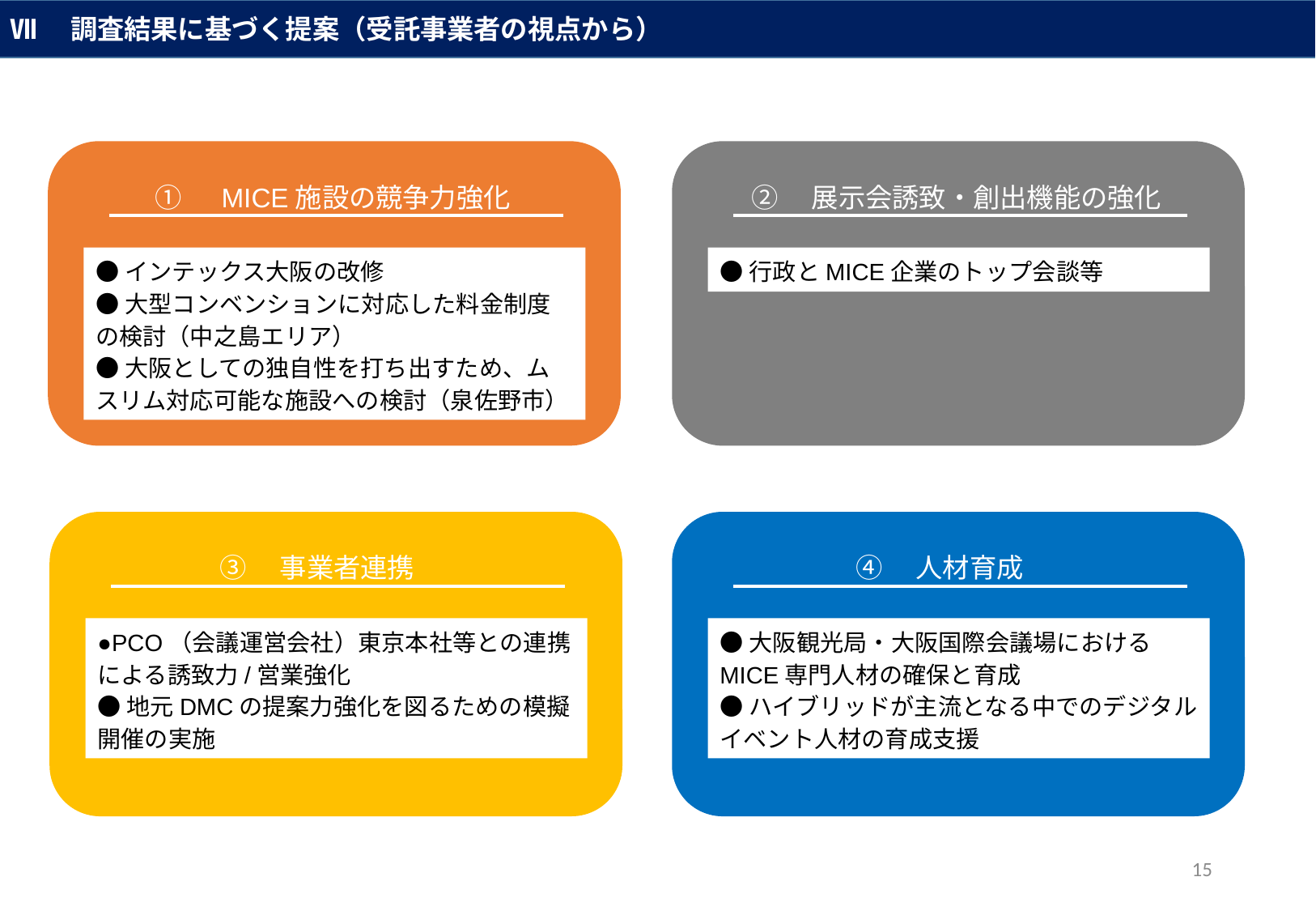

Ⅶ　調査結果に基づく提案（受託事業者の視点から）

①　MICE施設の競争力強化
②　展示会誘致・創出機能の強化
●インテックス大阪の改修
●大型コンベンションに対応した料金制度の検討（中之島エリア）
●大阪としての独自性を打ち出すため、ムスリム対応可能な施設への検討（泉佐野市）
●行政とMICE企業のトップ会談等

③　事業者連携
④　人材育成
●PCO（会議運営会社）東京本社等との連携による誘致力/営業強化
●地元DMCの提案力強化を図るための模擬開催の実施
●大阪観光局・大阪国際会議場におけるMICE専門人材の確保と育成
●ハイブリッドが主流となる中でのデジタルイベント人材の育成支援
15